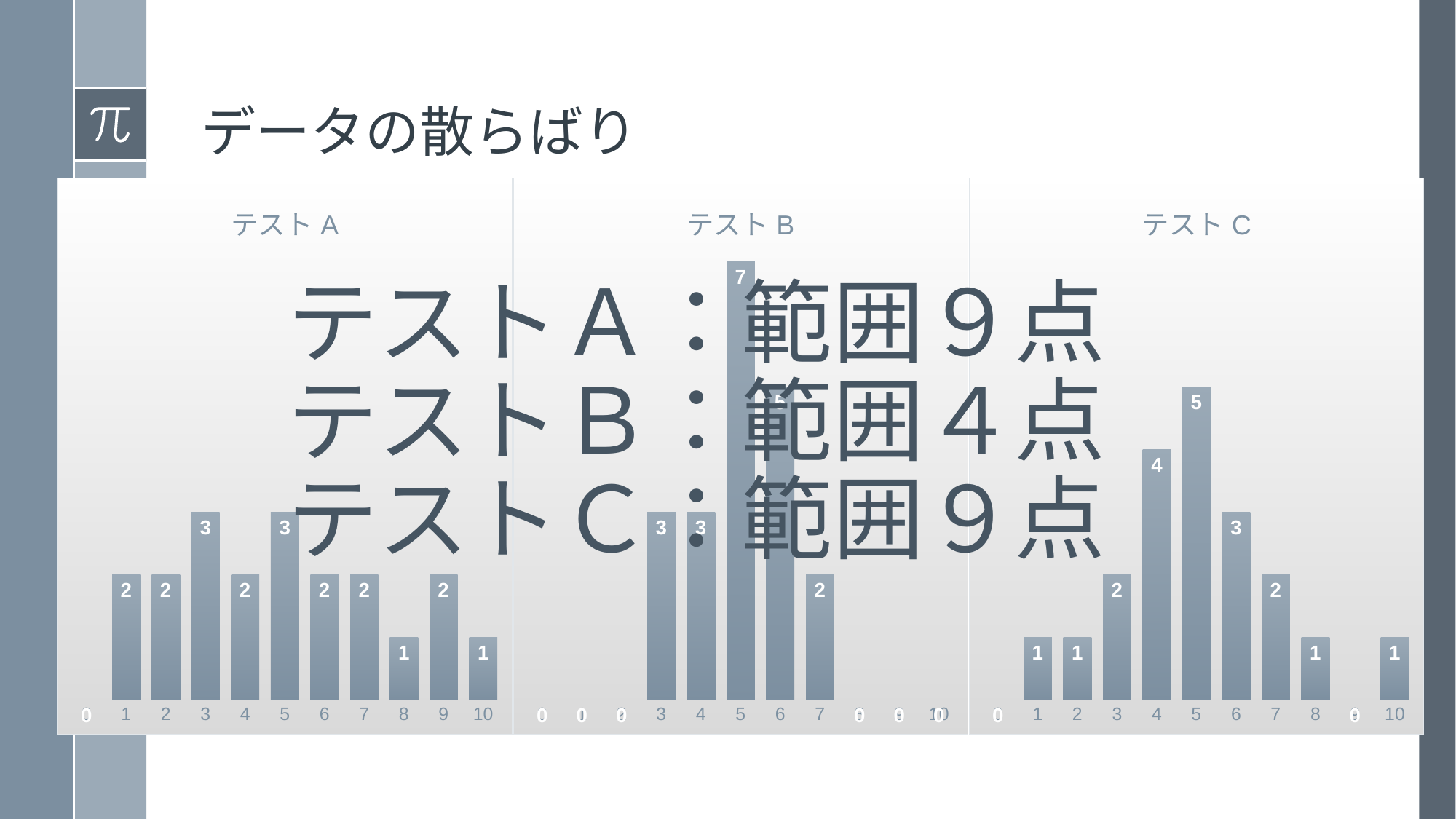

# データの散らばり

### Chart:

| Category | テストA |
|---|---|
| 0 | 0.0 |
| 1 | 2.0 |
| 2 | 2.0 |
| 3 | 3.0 |
| 4 | 2.0 |
| 5 | 3.0 |
| 6 | 2.0 |
| 7 | 2.0 |
| 8 | 1.0 |
| 9 | 2.0 |
| 10 | 1.0 |

### Chart: テストB

| Category | テストB |
|---|---|
| 0 | 0.0 |
| 1 | 0.0 |
| 2 | 0.0 |
| 3 | 3.0 |
| 4 | 3.0 |
| 5 | 7.0 |
| 6 | 5.0 |
| 7 | 2.0 |
| 8 | 0.0 |
| 9 | 0.0 |
| 10 | 0.0 |

### Chart:

| Category | テストC |
|---|---|
| 0 | 0.0 |
| 1 | 1.0 |
| 2 | 1.0 |
| 3 | 2.0 |
| 4 | 4.0 |
| 5 | 5.0 |
| 6 | 3.0 |
| 7 | 2.0 |
| 8 | 1.0 |
| 9 | 0.0 |
| 10 | 1.0 |
テストＡ：範囲９点
テストＢ：範囲４点
テストＣ：範囲９点